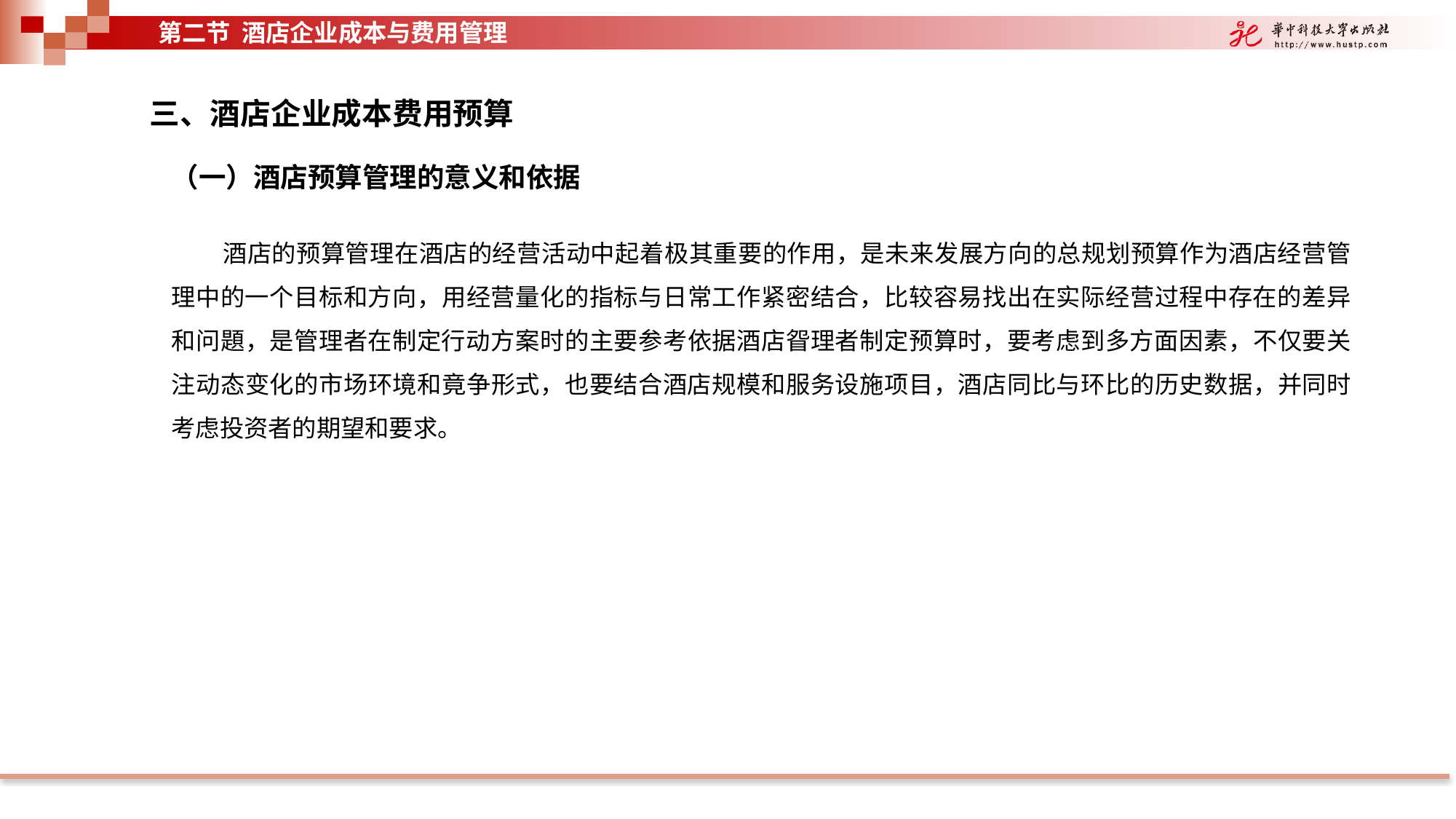

第二节  酒店企业成本与费用管理
三、酒店企业成本费用预算
（一）酒店预算管理的意义和依据
酒店的预算管理在酒店的经营活动中起着极其重要的作用，是未来发展方向的总规划预算作为酒店经营管理中的一个目标和方向，用经营量化的指标与日常工作紧密结合，比较容易找出在实际经营过程中存在的差异和问題，是管理者在制定行动方案时的主要参考依据酒店眢理者制定预算时，要考虑到多方面因素，不仅要关注动态变化的市场环境和竟争形式，也要结合酒店规模和服务设施项目，酒店同比与环比的历史数据，并同时考虑投资者的期望和要求。